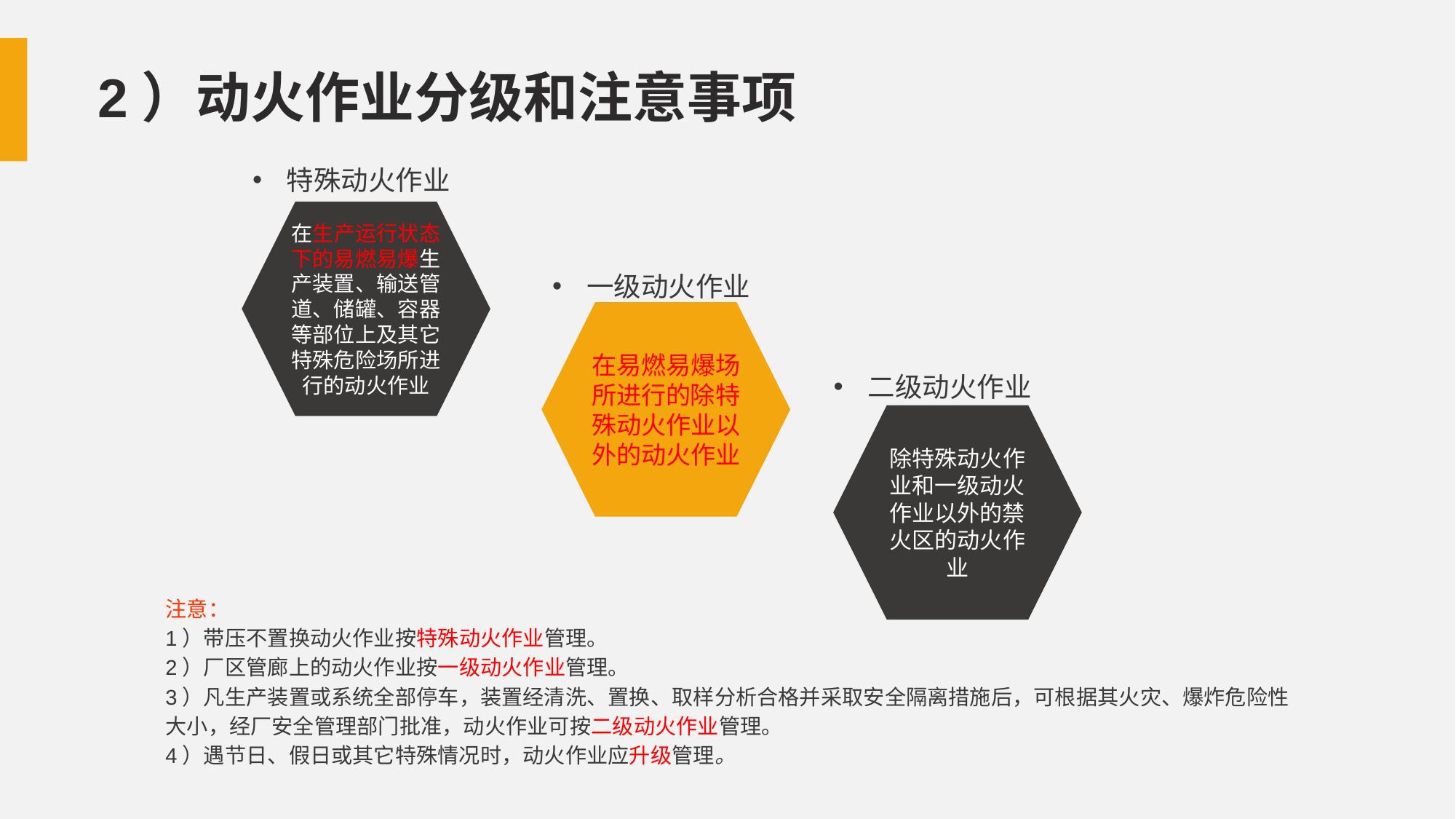

2）动火作业分级和注意事项
特殊动火作业
在生产运行状态下的易燃易爆生产装置、输送管道、储罐、容器等部位上及其它特殊危险场所进行的动火作业
一级动火作业
在易燃易爆场所进行的除特殊动火作业以外的动火作业
二级动火作业
除特殊动火作业和一级动火作业以外的禁火区的动火作业
注意：
1）带压不置换动火作业按特殊动火作业管理。
2）厂区管廊上的动火作业按一级动火作业管理。
3）凡生产装置或系统全部停车，装置经清洗、置换、取样分析合格并采取安全隔离措施后，可根据其火灾、爆炸危险性大小，经厂安全管理部门批准，动火作业可按二级动火作业管理。
4）遇节日、假日或其它特殊情况时，动火作业应升级管理。